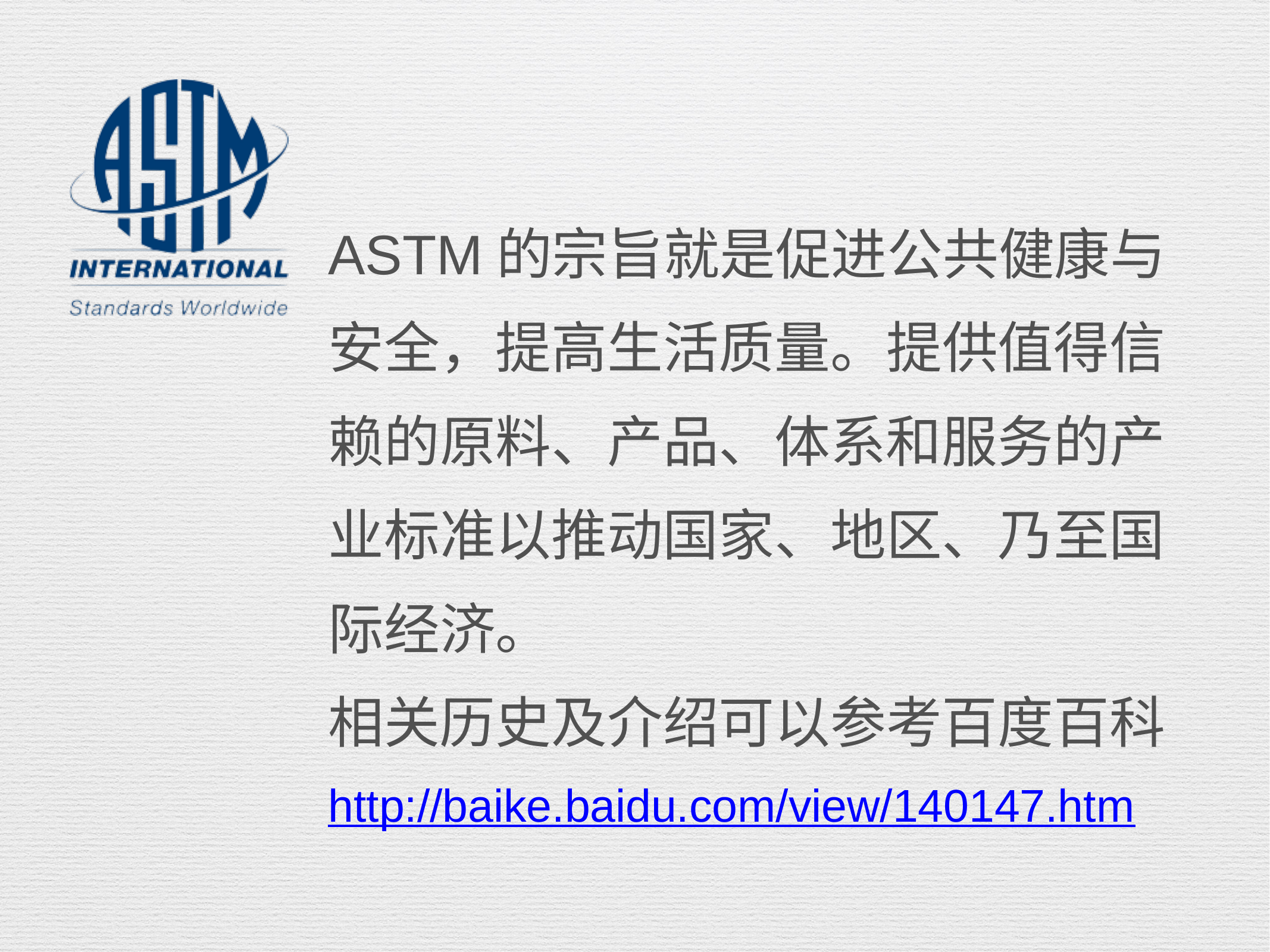

ASTM的宗旨就是促进公共健康与安全，提高生活质量。提供值得信赖的原料、产品、体系和服务的产业标准以推动国家、地区、乃至国际经济。
相关历史及介绍可以参考百度百科
http://baike.baidu.com/view/140147.htm